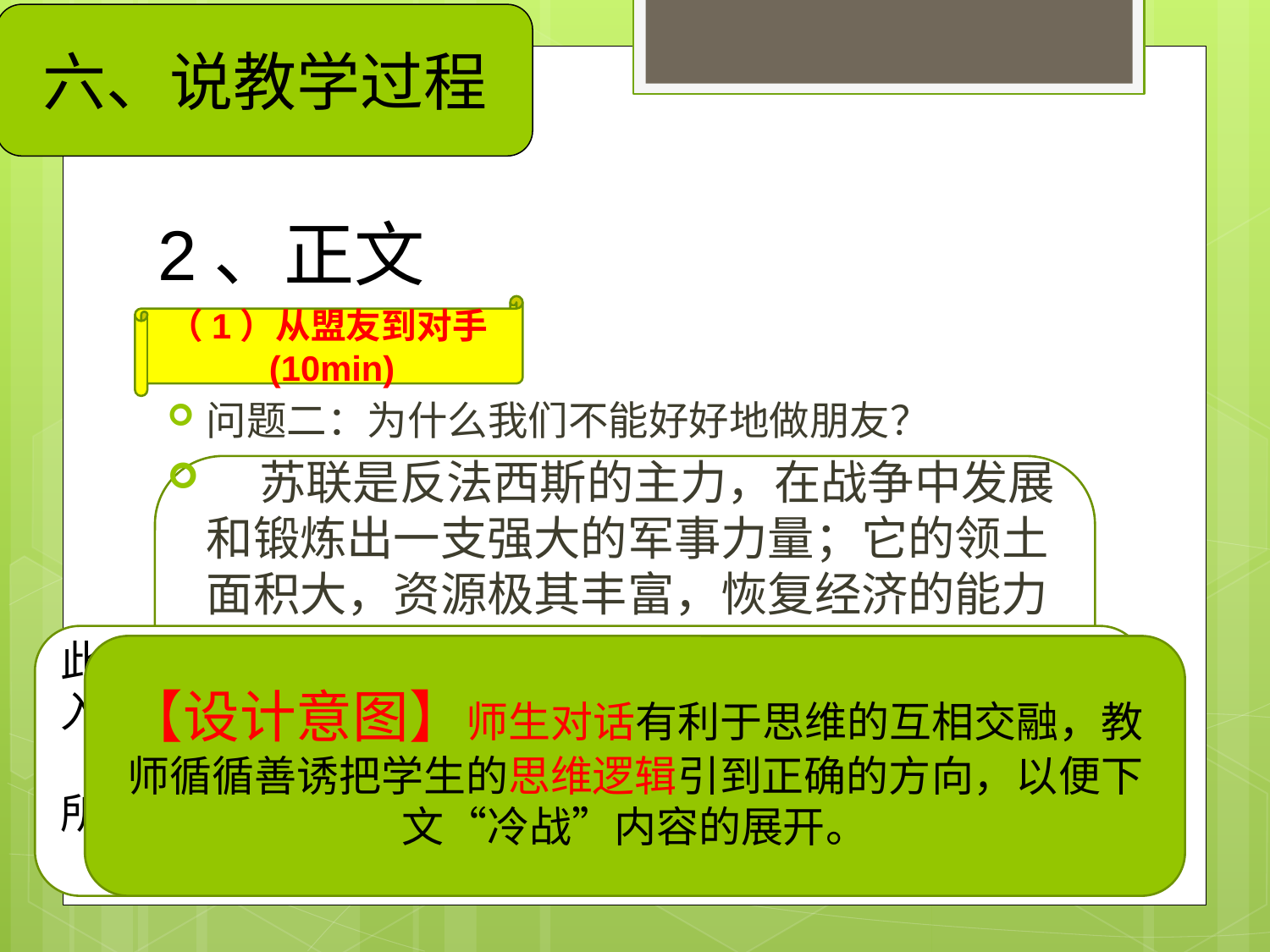

六、说教学过程
# 2、正文
（1）从盟友到对手(10min)
问题二：为什么我们不能好好地做朋友？
    苏联是反法西斯的主力，在战争中发展和锻炼出一支强大的军事力量；它的领土面积大，资源极其丰富，恢复经济的能力强，速度也快。在战争期间，它的军队达到1200万人，雄踞欧亚大陆，与美国平分秋色，世界大国地位已被各国所公认。
                   ——顾关福：《战后国际关系》

此时教师通过与学生进行对话，与学生一起从生活经验引入到对“为什么我们不能好好地做朋友”这个问题的回答。（从“有共同的敌人→失去共同的敌人→我想称霸世界→所以我得把威胁我称霸世界的因素铲除掉”这样的逻辑帮助学生分析，使其更好地理解冷战产生的原因）
【设计意图】师生对话有利于思维的互相交融，教师循循善诱把学生的思维逻辑引到正确的方向，以便下文“冷战”内容的展开。